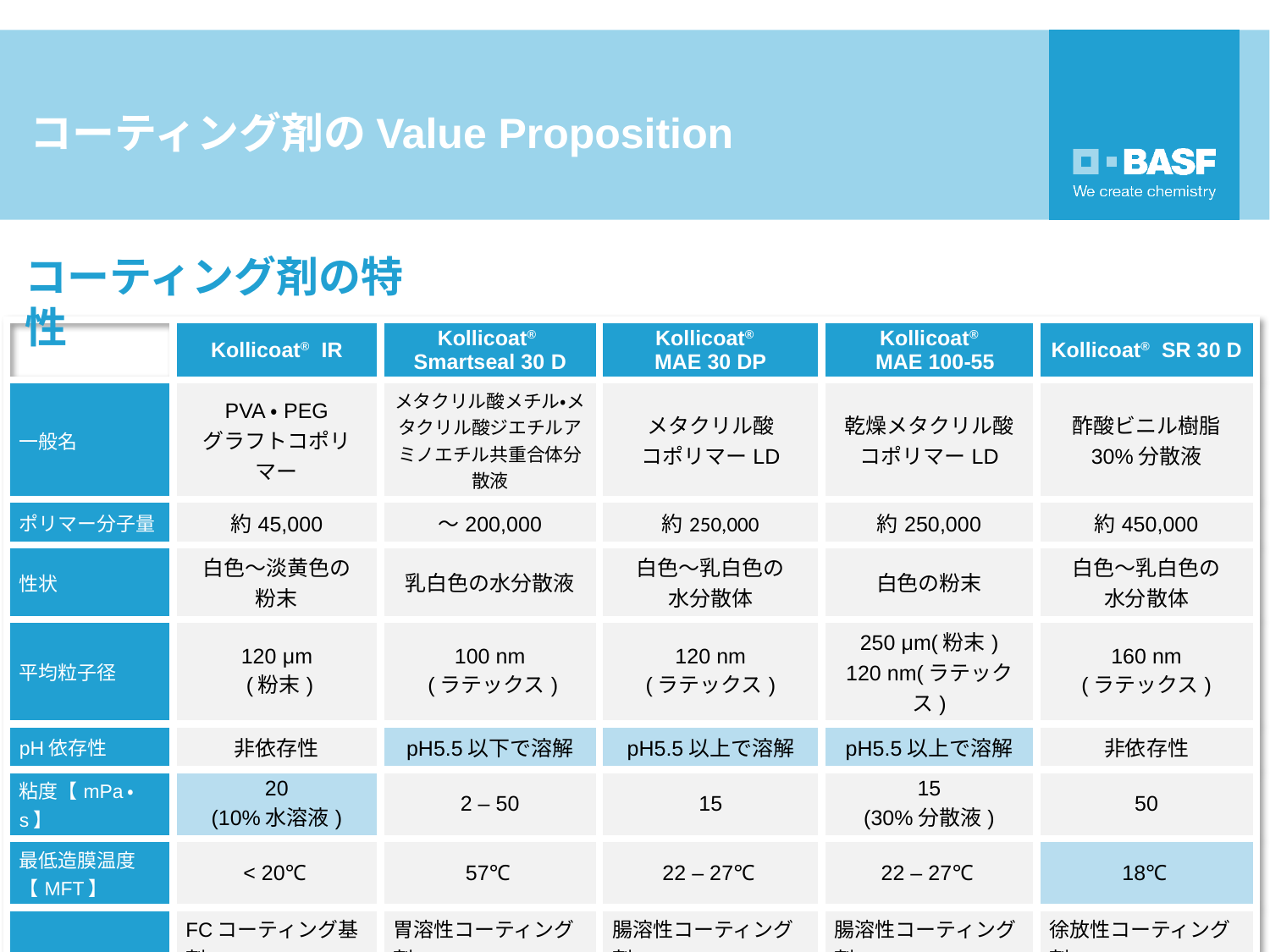

# コーティング剤のValue Proposition
コーティング剤の特性
|  | Kollicoat® IR | Kollicoat® Smartseal 30 D | Kollicoat® MAE 30 DP | Kollicoat® MAE 100-55 | Kollicoat® SR 30 D |
| --- | --- | --- | --- | --- | --- |
| 一般名 | PVA・PEG グラフトコポリマー | メタクリル酸メチル・メタクリル酸ジエチルアミノエチル共重合体分散液 | メタクリル酸 コポリマーLD | 乾燥メタクリル酸 コポリマーLD | 酢酸ビニル樹脂 30%分散液 |
| ポリマー分子量 | 約45,000 | ～200,000 | 約250,000 | 約250,000 | 約450,000 |
| 性状 | 白色～淡黄色の 粉末 | 乳白色の水分散液 | 白色～乳白色の 水分散体 | 白色の粉末 | 白色～乳白色の 水分散体 |
| 平均粒子径 | 120 μm (粉末) | 100 nm (ラテックス) | 120 nm (ラテックス) | 250 μm(粉末) 120 nm(ラテックス) | 160 nm (ラテックス) |
| pH依存性 | 非依存性 | pH5.5以下で溶解 | pH5.5以上で溶解 | pH5.5以上で溶解 | 非依存性 |
| 粘度【mPa・s】 | 20 (10%水溶液) | 2 – 50 | 15 | 15 (30%分散液) | 50 |
| 最低造膜温度 【MFT】 | < 20℃ | 57℃ | 22 – 27℃ | 22 – 27℃ | 18℃ |
| Application | FCコーティング基剤 結合剤 | 胃溶性コーティング剤 苦味マスキング剤 防湿コーティング剤 | 腸溶性コーティング剤 苦味マスキング剤 | 腸溶性コーティング剤 苦味マスキング剤 HME用担体ポリマー | 徐放性コーティング剤 結合剤 |